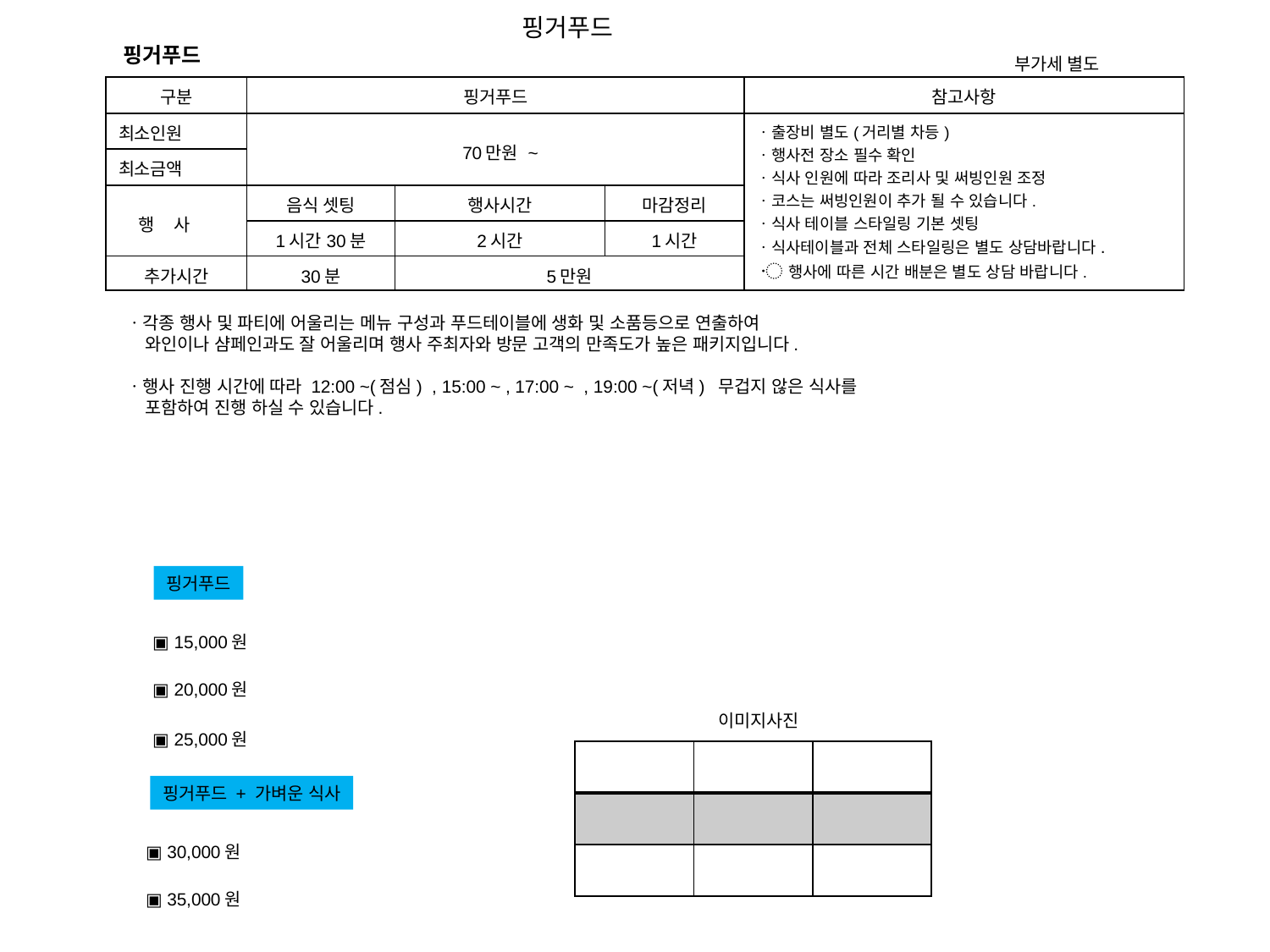

핑거푸드
핑거푸드
부가세 별도
| 구분 | 핑거푸드 |  |  | 참고사항 |
| --- | --- | --- | --- | --- |
| 최소인원 | 70만원 ~ |  |  | ㆍ출장비 별도(거리별 차등) ㆍ행사전 장소 필수 확인 ㆍ식사 인원에 따라 조리사 및 써빙인원 조정 ㆍ코스는 써빙인원이 추가 될 수 있습니다. ㆍ식사 테이블 스타일링 기본 셋팅 ㆍ식사테이블과 전체 스타일링은 별도 상담바랍니다. 〮 행사에 따른 시간 배분은 별도 상담 바랍니다. |
| 최소금액 |  |  |  |  |
| 행 사 | 음식 셋팅 | 행사시간 | 마감정리 |  |
|  | 1시간30분 | 2시간 | 1시간 |  |
| 추가시간 | 30분 | 5만원 |  |  |
ㆍ각종 행사 및 파티에 어울리는 메뉴 구성과 푸드테이블에 생화 및 소품등으로 연출하여
   와인이나 샴페인과도 잘 어울리며 행사 주최자와 방문 고객의 만족도가 높은 패키지입니다.

ㆍ행사 진행 시간에 따라 12:00 ~(점심)  , 15:00 ~ , 17:00 ~  , 19:00 ~(저녁)  무겁지 않은 식사를
   포함하여 진행 하실 수 있습니다.
핑거푸드
▣ 15,000원
▣ 20,000원
이미지사진
▣ 25,000원
|  |  |  |
| --- | --- | --- |
|  |  |  |
|  |  |  |
핑거푸드 + 가벼운 식사
▣ 30,000원
▣ 35,000원